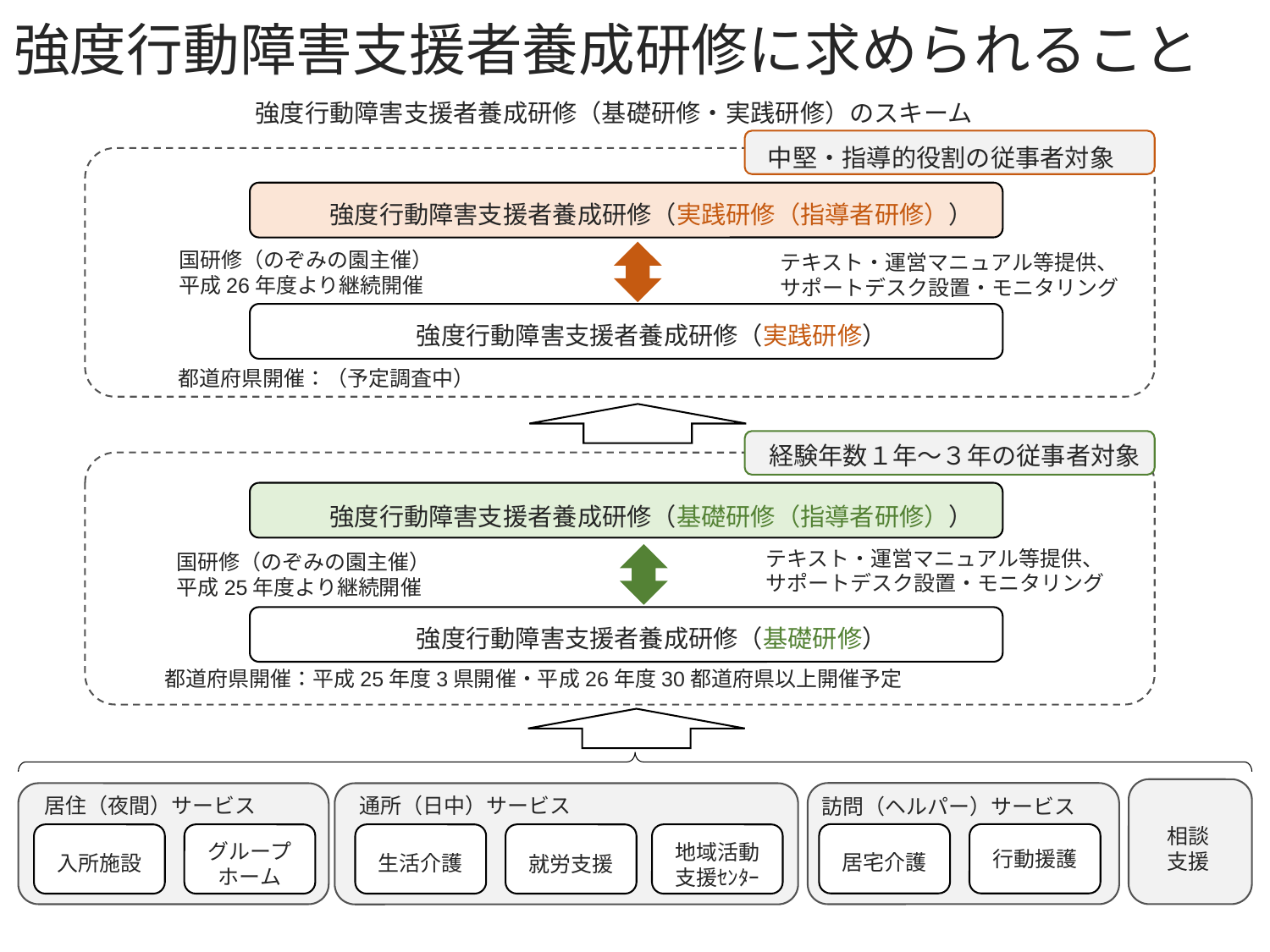

# 強度行動障害支援者養成研修に求められること
強度行動障害支援者養成研修（基礎研修・実践研修）のスキーム

中堅・指導的役割の従事者対象

強度行動障害支援者養成研修（実践研修（指導者研修））
国研修（のぞみの園主催）
平成26年度より継続開催

テキスト・運営マニュアル等提供、
サポートデスク設置・モニタリング

強度行動障害支援者養成研修（実践研修）
都道府県開催：（予定調査中）

経験年数１年～３年の従事者対象

強度行動障害支援者養成研修（基礎研修（指導者研修））
テキスト・運営マニュアル等提供、
サポートデスク設置・モニタリング
国研修（のぞみの園主催）
平成25年度より継続開催

強度行動障害支援者養成研修（基礎研修）
都道府県開催：平成25年度3県開催・平成26年度30都道府県以上開催予定

居住（夜間）サービス
通所（日中）サービス
訪問（ヘルパー）サービス
相談
支援

グループ
ホーム
地域活動
支援ｾﾝﾀｰ
行動援護
居宅介護
入所施設
生活介護
就労支援